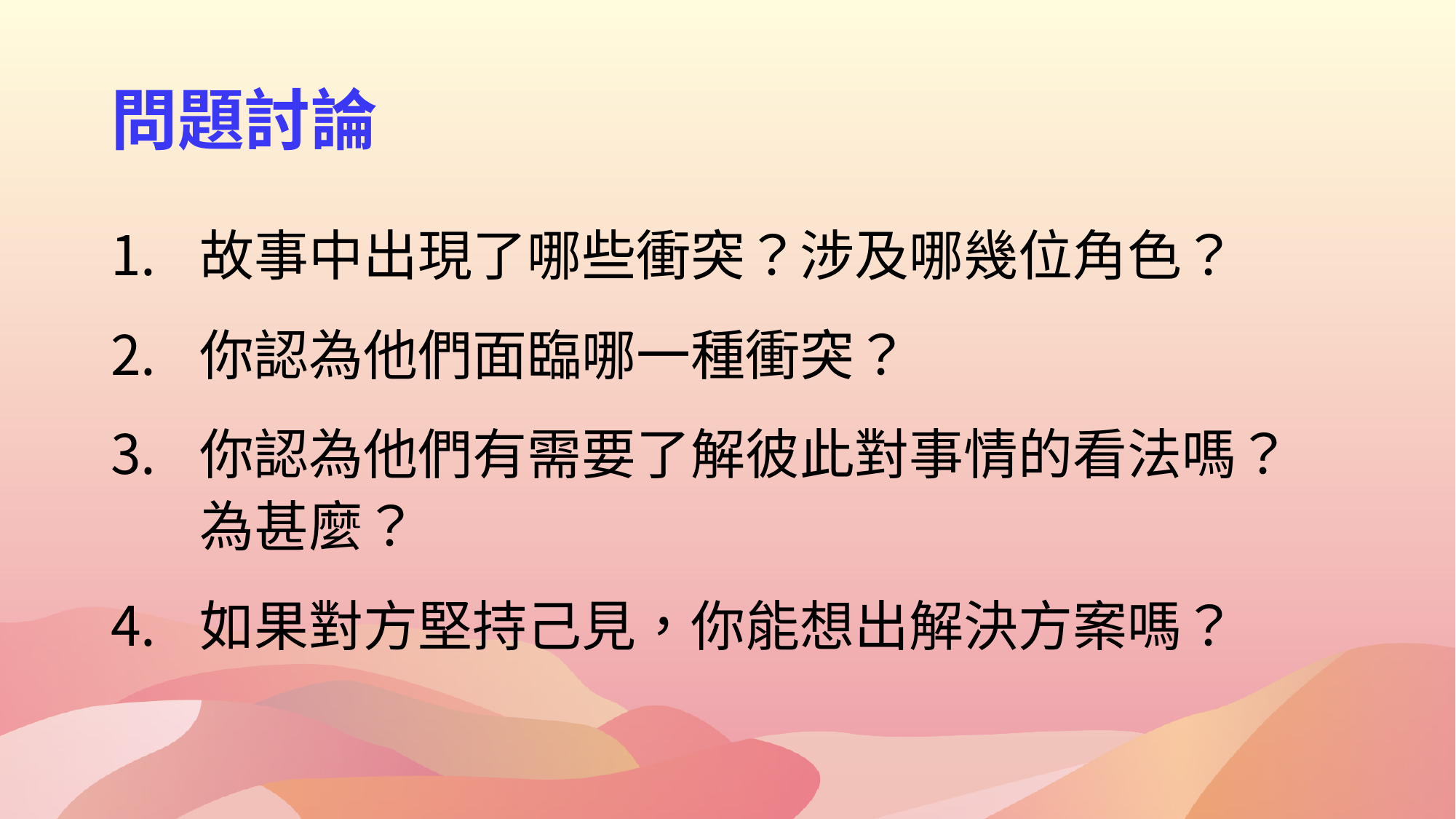

# 問題討論
故事中出現了哪些衝突？涉及哪幾位角色？
你認為他們面臨哪一種衝突？
你認為他們有需要了解彼此對事情的看法嗎？為甚麼？
如果對方堅持己見，你能想出解決方案嗎？